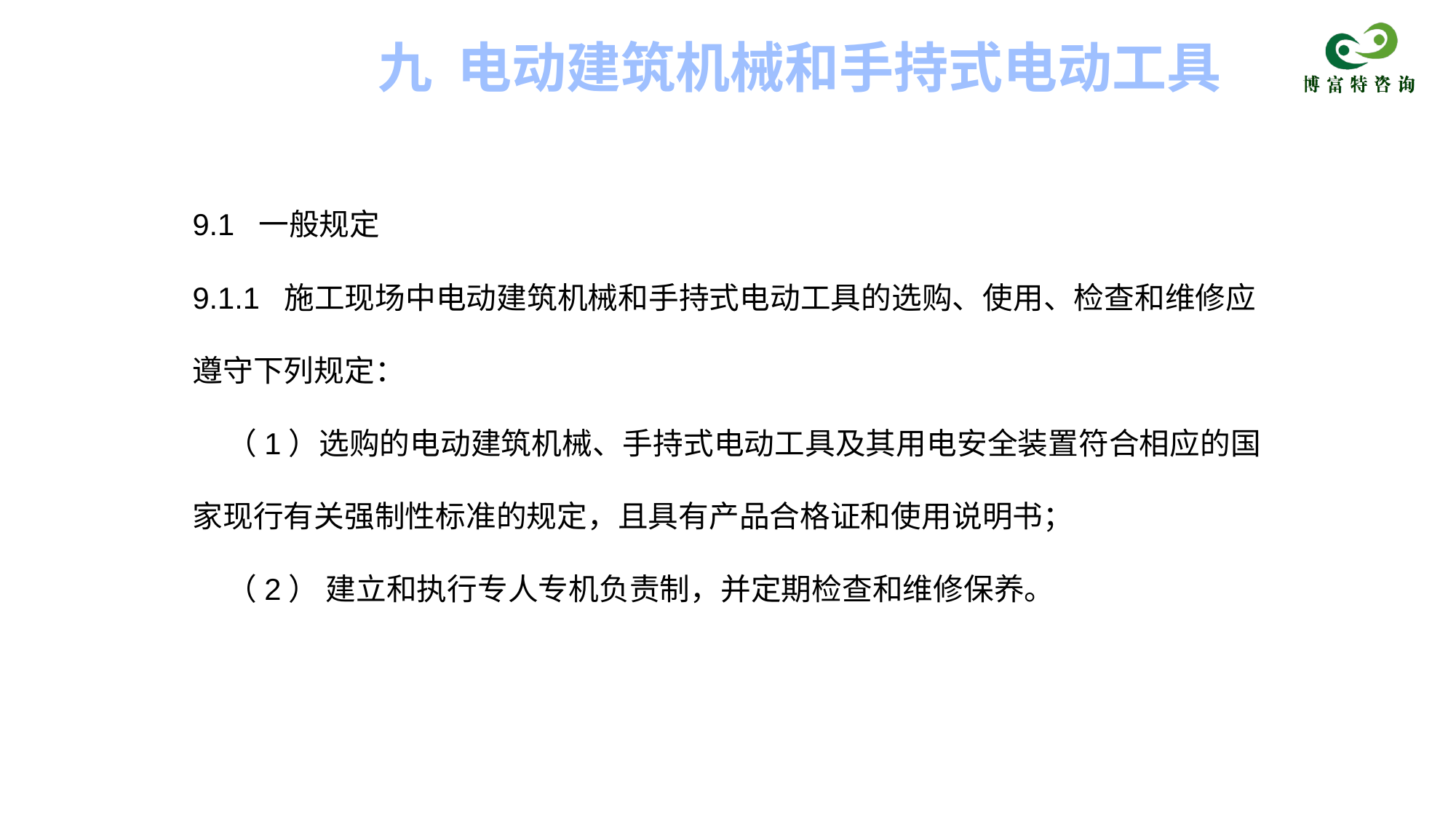

九  电动建筑机械和手持式电动工具
9.1  一般规定
9.1.1  施工现场中电动建筑机械和手持式电动工具的选购、使用、检查和维修应遵守下列规定：
    （1）选购的电动建筑机械、手持式电动工具及其用电安全装置符合相应的国家现行有关强制性标准的规定，且具有产品合格证和使用说明书；
    （2） 建立和执行专人专机负责制，并定期检查和维修保养。